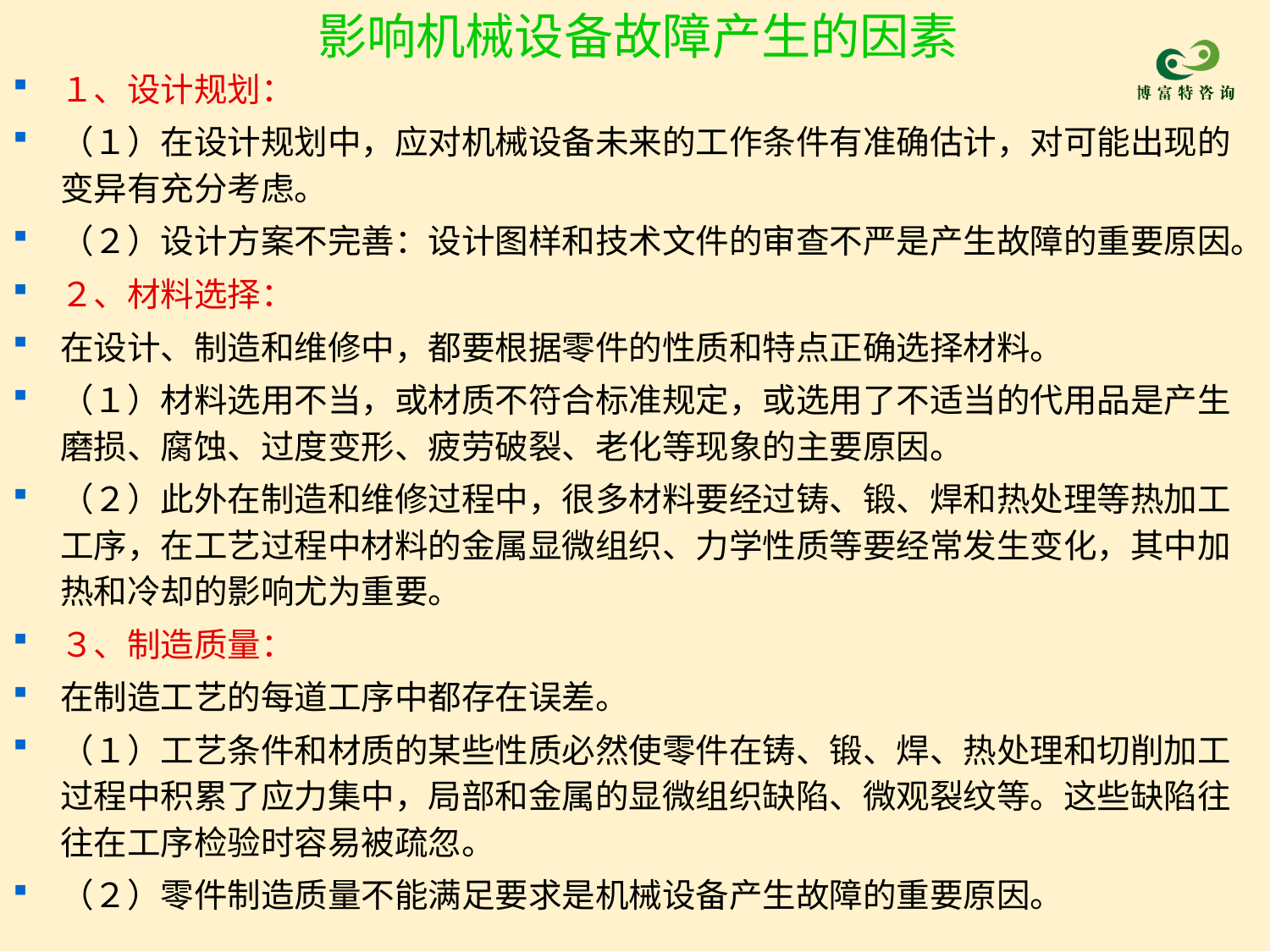

# 影响机械设备故障产生的因素
１、设计规划：
（１）在设计规划中，应对机械设备未来的工作条件有准确估计，对可能出现的变异有充分考虑。
（２）设计方案不完善：设计图样和技术文件的审查不严是产生故障的重要原因。
２、材料选择：
在设计、制造和维修中，都要根据零件的性质和特点正确选择材料。
（１）材料选用不当，或材质不符合标准规定，或选用了不适当的代用品是产生磨损、腐蚀、过度变形、疲劳破裂、老化等现象的主要原因。
（２）此外在制造和维修过程中，很多材料要经过铸、锻、焊和热处理等热加工工序，在工艺过程中材料的金属显微组织、力学性质等要经常发生变化，其中加热和冷却的影响尤为重要。
３、制造质量：
在制造工艺的每道工序中都存在误差。
（１）工艺条件和材质的某些性质必然使零件在铸、锻、焊、热处理和切削加工过程中积累了应力集中，局部和金属的显微组织缺陷、微观裂纹等。这些缺陷往往在工序检验时容易被疏忽。
（２）零件制造质量不能满足要求是机械设备产生故障的重要原因。
34